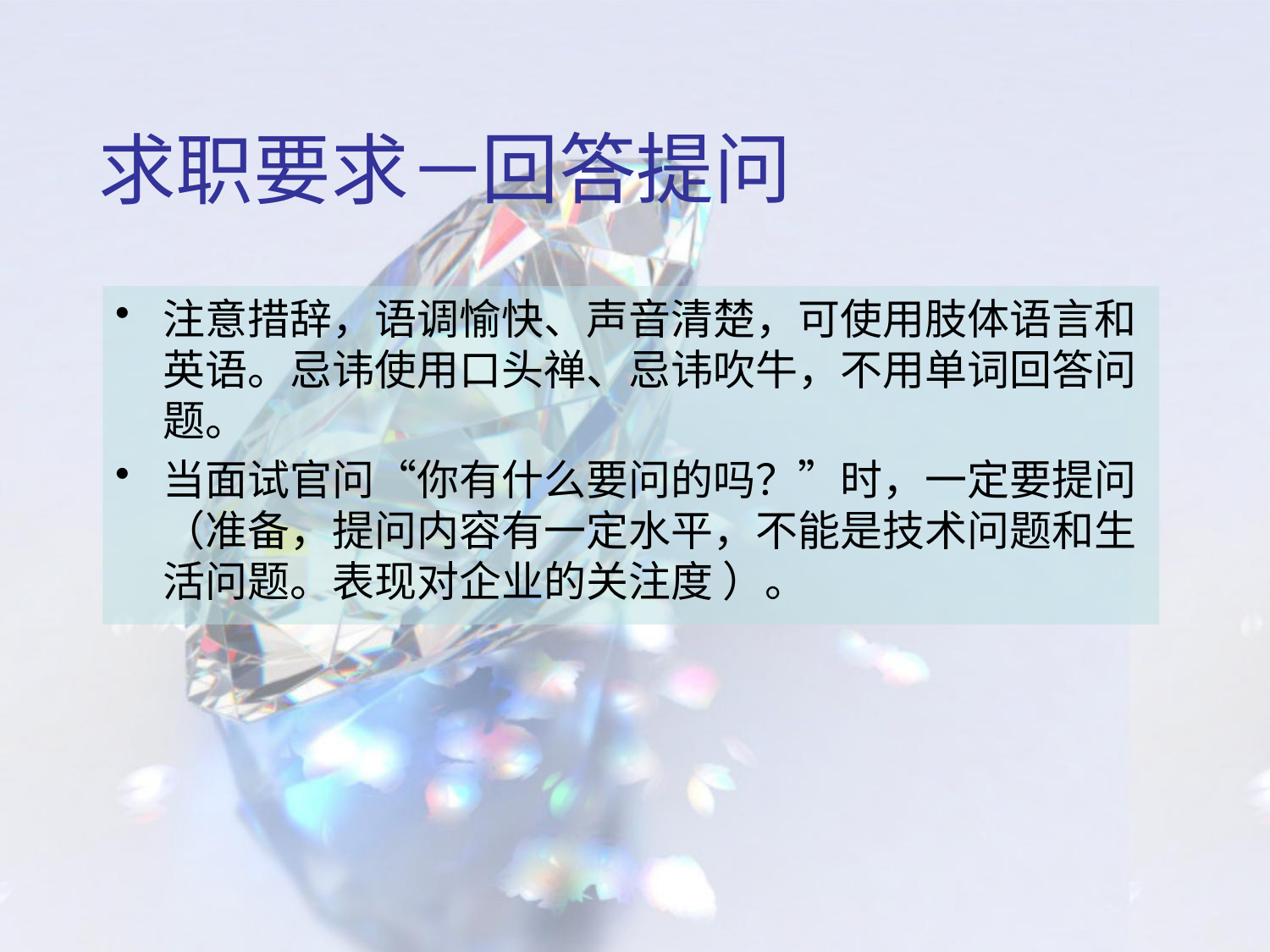

# 回答提问
求职要求－
注意措辞，语调愉快、声音清楚，可使用肢体语言和英语。忌讳使用口头禅、忌讳吹牛，不用单词回答问题。
当面试官问“你有什么要问的吗？”时，一定要提问（准备，提问内容有一定水平，不能是技术问题和生活问题。表现对企业的关注度 ）。